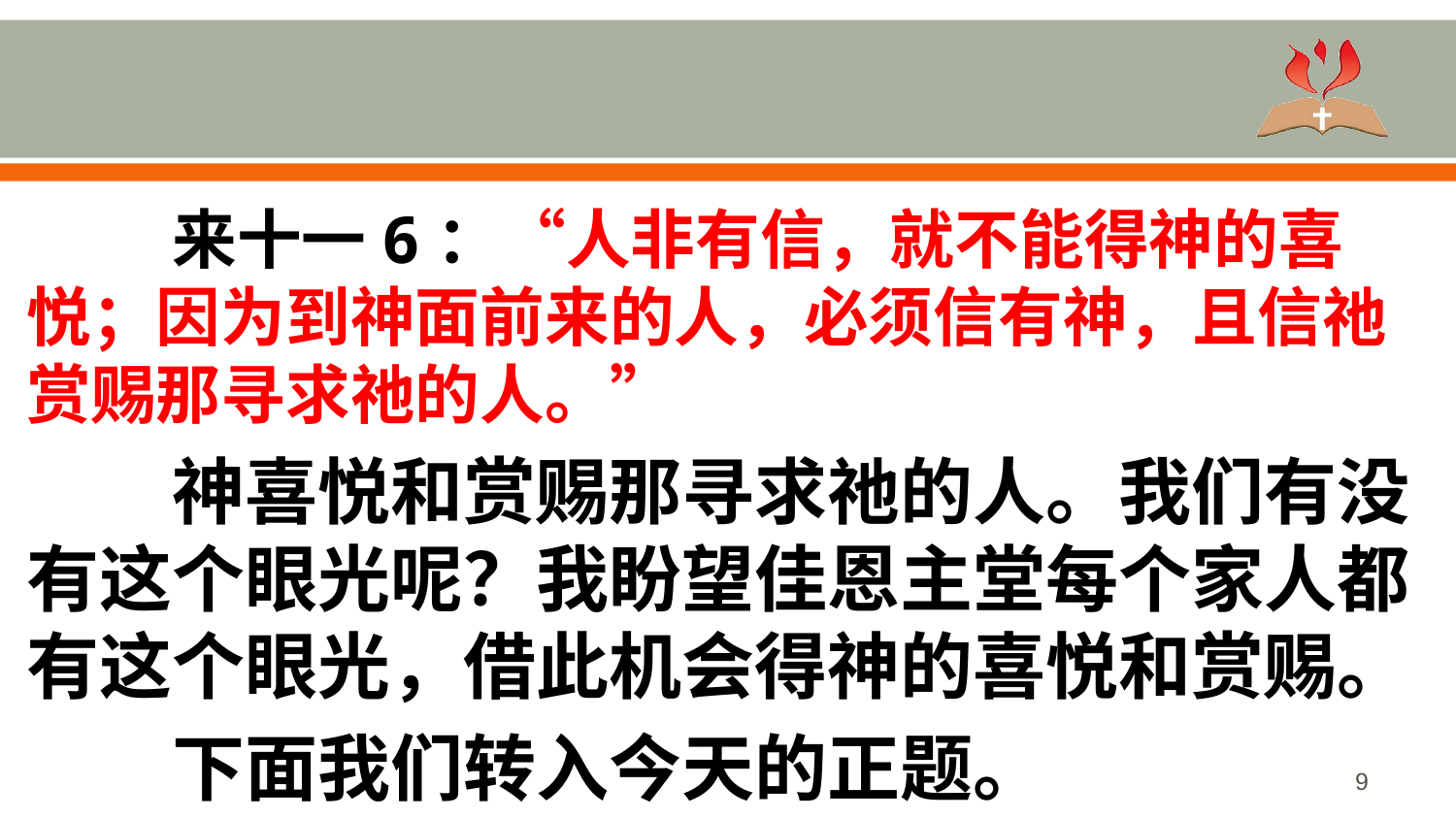

来十一6：“人非有信，就不能得神的喜悦；因为到神面前来的人，必须信有神，且信祂赏赐那寻求祂的人。”
	神喜悦和赏赐那寻求祂的人。我们有没有这个眼光呢？我盼望佳恩主堂每个家人都有这个眼光，借此机会得神的喜悦和赏赐。
	下面我们转入今天的正题。

9